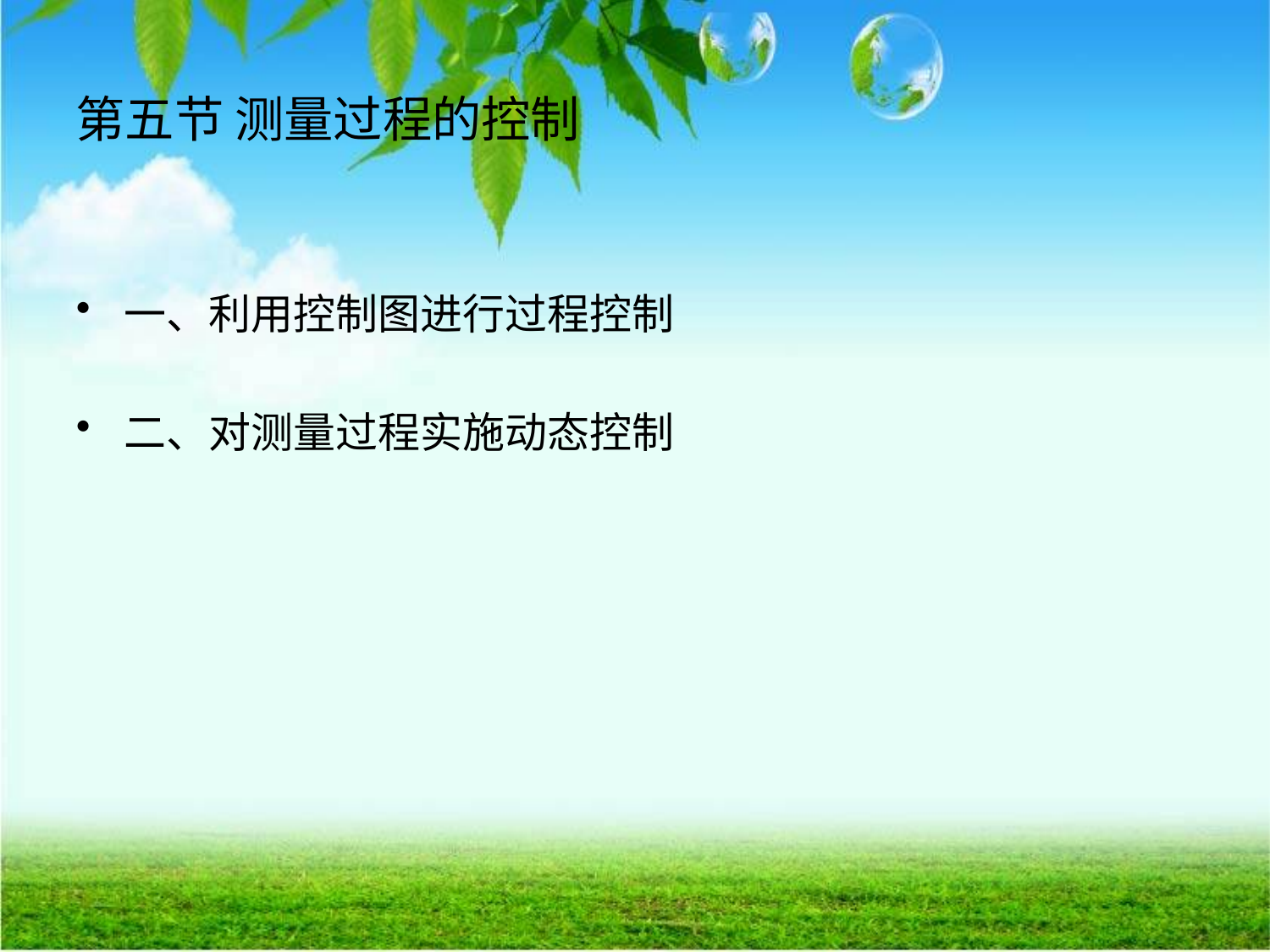

# 第五节 测量过程的控制

一、利用控制图进行过程控制

二、对测量过程实施动态控制